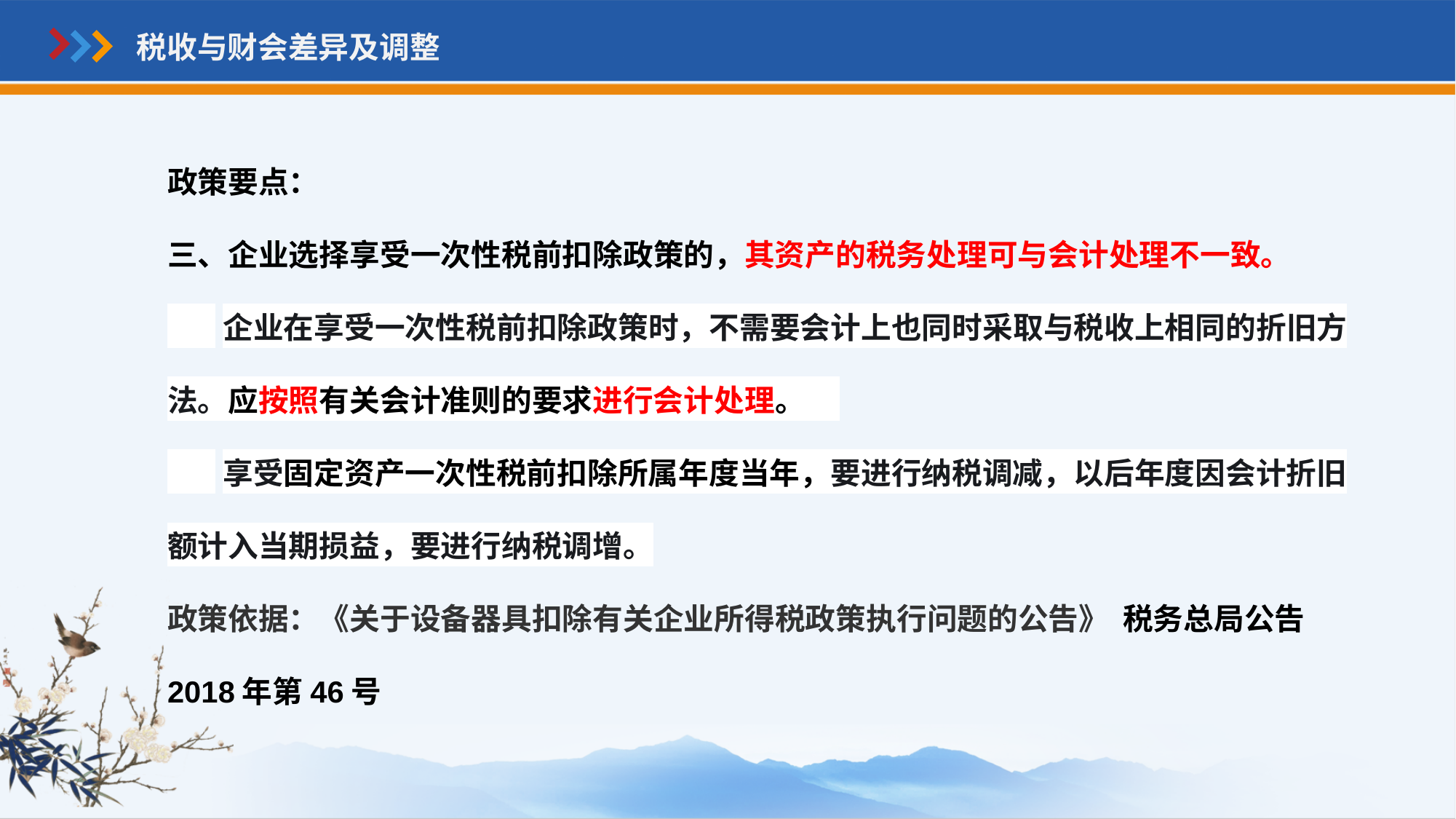

税收与财会差异及调整

政策要点：
三、企业选择享受一次性税前扣除政策的，其资产的税务处理可与会计处理不一致。
       企业在享受一次性税前扣除政策时，不需要会计上也同时采取与税收上相同的折旧方法。应按照有关会计准则的要求进行会计处理。
       享受固定资产一次性税前扣除所属年度当年，要进行纳税调减，以后年度因会计折旧额计入当期损益，要进行纳税调增。
政策依据：《关于设备器具扣除有关企业所得税政策执行问题的公告》  税务总局公告2018年第46号